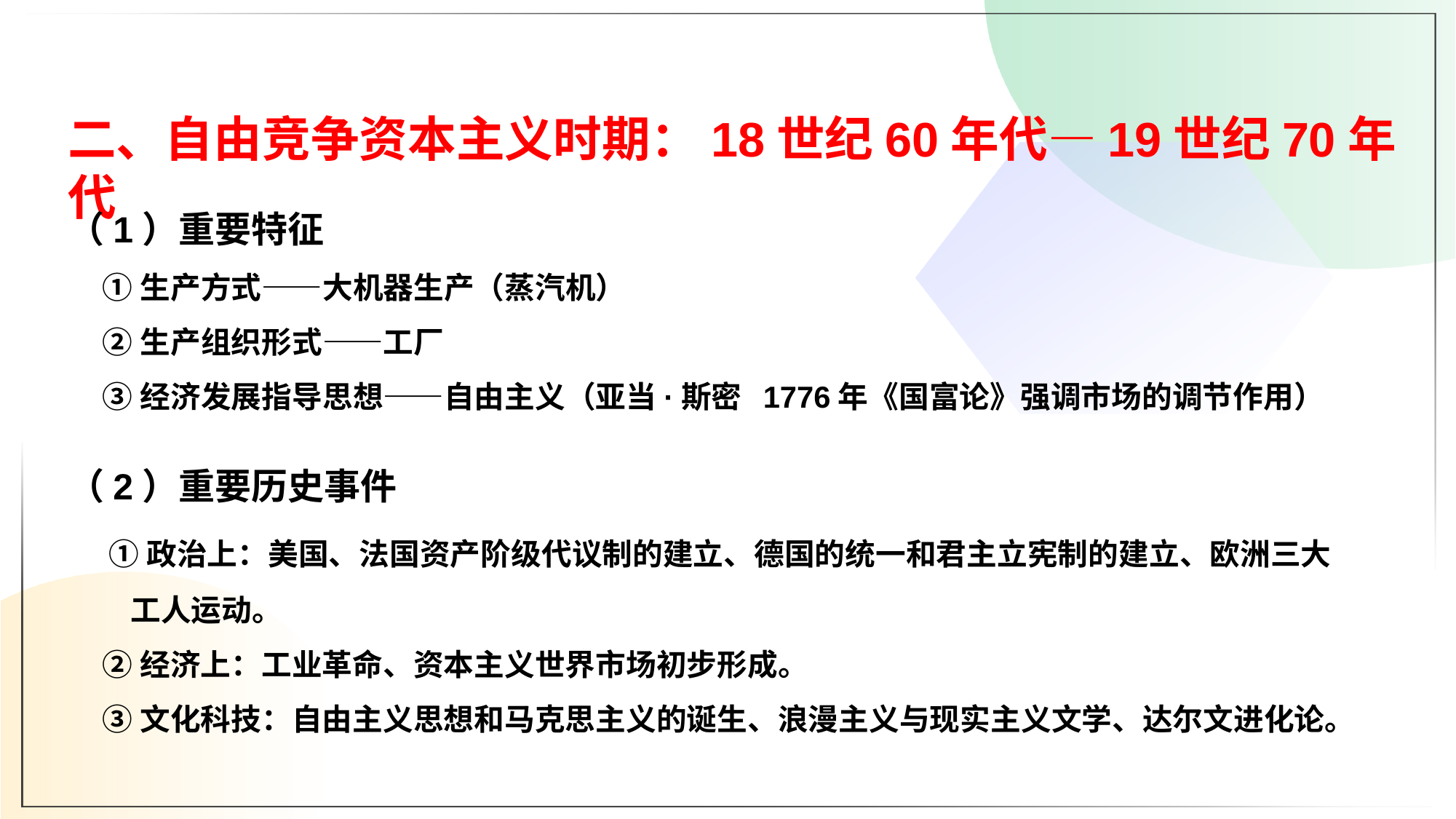

二、自由竞争资本主义时期：18世纪60年代—19世纪70年代
（1）重要特征
     ①生产方式——大机器生产（蒸汽机）
     ②生产组织形式——工厂
     ③经济发展指导思想——自由主义（亚当·斯密  1776年《国富论》强调市场的调节作用）
（2）重要历史事件
     ①政治上：美国、法国资产阶级代议制的建立、德国的统一和君主立宪制的建立、欧洲三大
        工人运动。
     ②经济上：工业革命、资本主义世界市场初步形成。
     ③文化科技：自由主义思想和马克思主义的诞生、浪漫主义与现实主义文学、达尔文进化论。